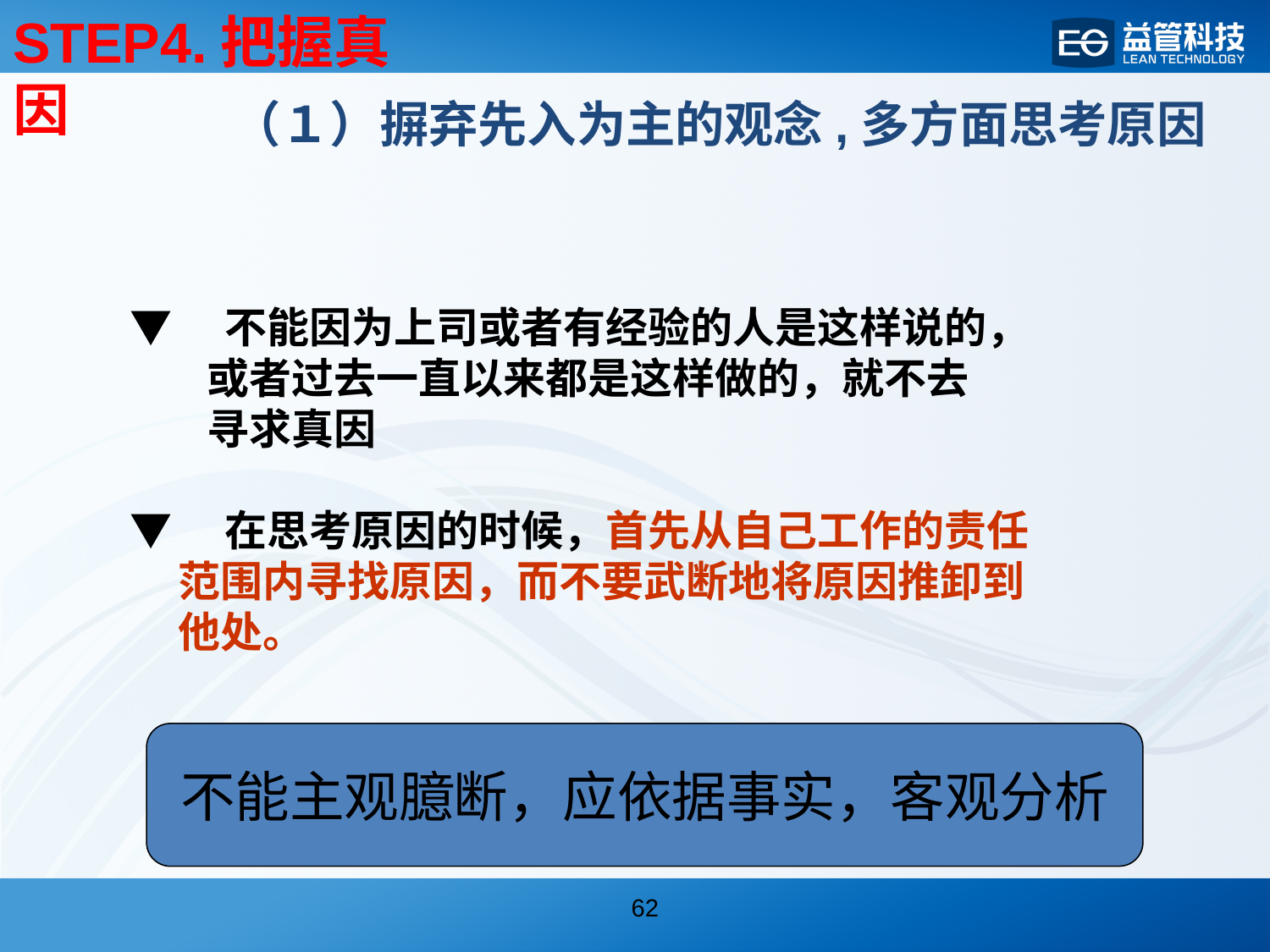

STEP4.把握真因
（１）摒弃先入为主的观念,多方面思考原因
▼　不能因为上司或者有经验的人是这样说的，
       或者过去一直以来都是这样做的，就不去
       寻求真因

▼　在思考原因的时候，首先从自己工作的责任
    范围内寻找原因，而不要武断地将原因推卸到
    他处。
不能主观臆断，应依据事实，客观分析